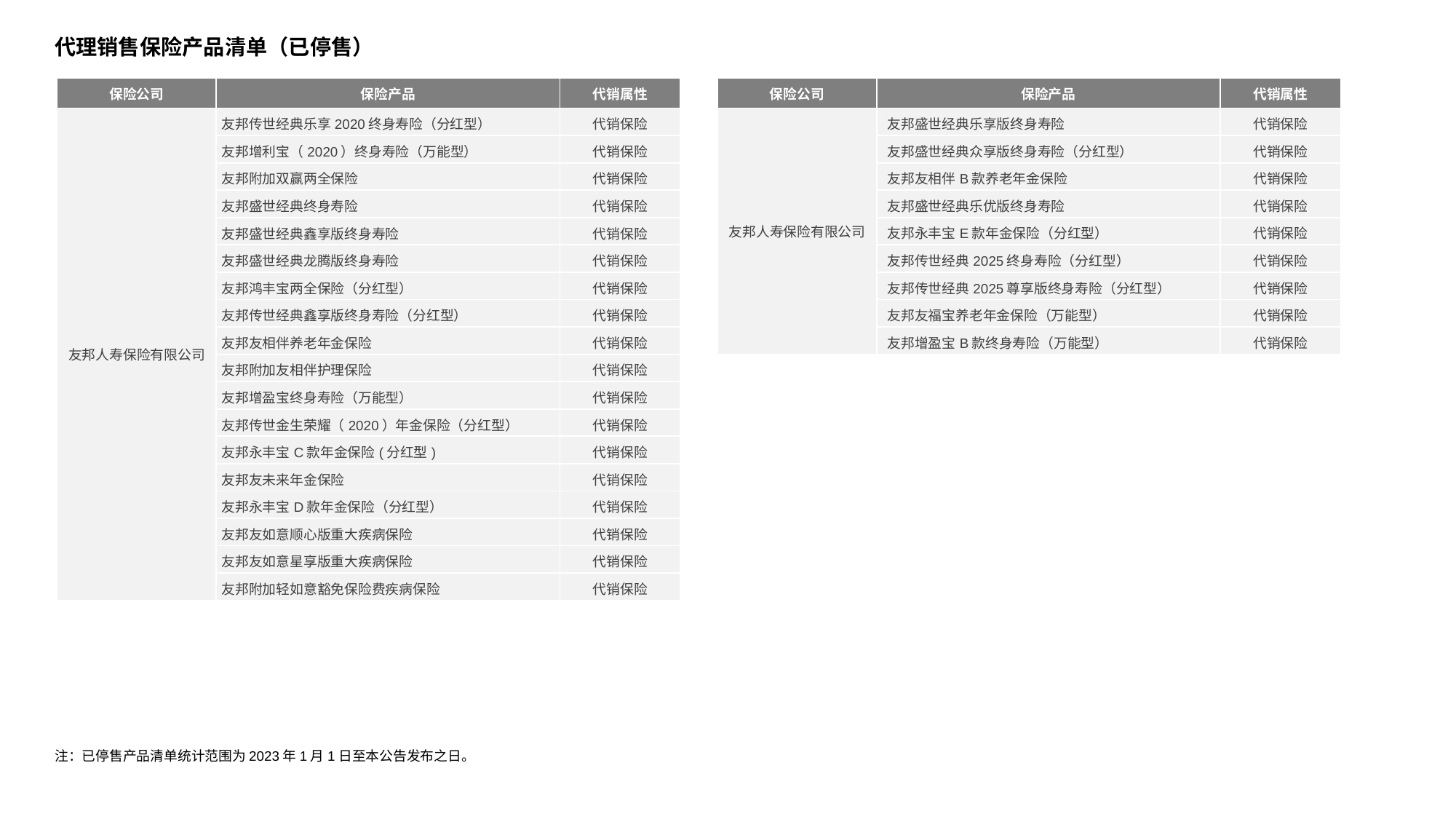

代理销售保险产品清单（已停售）
|  |  |  |
| --- | --- | --- |
| 保险公司 | 保险产品 | 代销属性 |
| 友邦人寿保险有限公司 | 友邦盛世经典乐享版终身寿险 | 代销保险 |
|  | 友邦盛世经典众享版终身寿险（分红型） | 代销保险 |
|  | 友邦友相伴B款养老年金保险 | 代销保险 |
|  | 友邦盛世经典乐优版终身寿险 | 代销保险 |
|  | 友邦永丰宝E款年金保险（分红型） | 代销保险 |
|  | 友邦传世经典2025终身寿险（分红型） | 代销保险 |
|  | 友邦传世经典2025尊享版终身寿险（分红型） | 代销保险 |
|  | 友邦友福宝养老年金保险（万能型） | 代销保险 |
|  | 友邦增盈宝B款终身寿险（万能型） | 代销保险 |
|  |  |  |
| --- | --- | --- |
| 保险公司 | 保险产品 | 代销属性 |
| 友邦人寿保险有限公司 | 友邦传世经典乐享2020终身寿险（分红型） | 代销保险 |
|  | 友邦增利宝（2020）终身寿险（万能型） | 代销保险 |
|  | 友邦附加双赢两全保险 | 代销保险 |
|  | 友邦盛世经典终身寿险 | 代销保险 |
|  | 友邦盛世经典鑫享版终身寿险 | 代销保险 |
|  | 友邦盛世经典龙腾版终身寿险 | 代销保险 |
|  | 友邦鸿丰宝两全保险（分红型） | 代销保险 |
|  | 友邦传世经典鑫享版终身寿险（分红型） | 代销保险 |
|  | 友邦友相伴养老年金保险 | 代销保险 |
|  | 友邦附加友相伴护理保险 | 代销保险 |
|  | 友邦增盈宝终身寿险（万能型） | 代销保险 |
|  | 友邦传世金生荣耀（2020）年金保险（分红型） | 代销保险 |
|  | 友邦永丰宝C款年金保险(分红型) | 代销保险 |
|  | 友邦友未来年金保险 | 代销保险 |
|  | 友邦永丰宝D款年金保险（分红型） | 代销保险 |
|  | 友邦友如意顺心版重大疾病保险 | 代销保险 |
|  | 友邦友如意星享版重大疾病保险 | 代销保险 |
|  | 友邦附加轻如意豁免保险费疾病保险 | 代销保险 |
注：已停售产品清单统计范围为2023年1月1日至本公告发布之日。